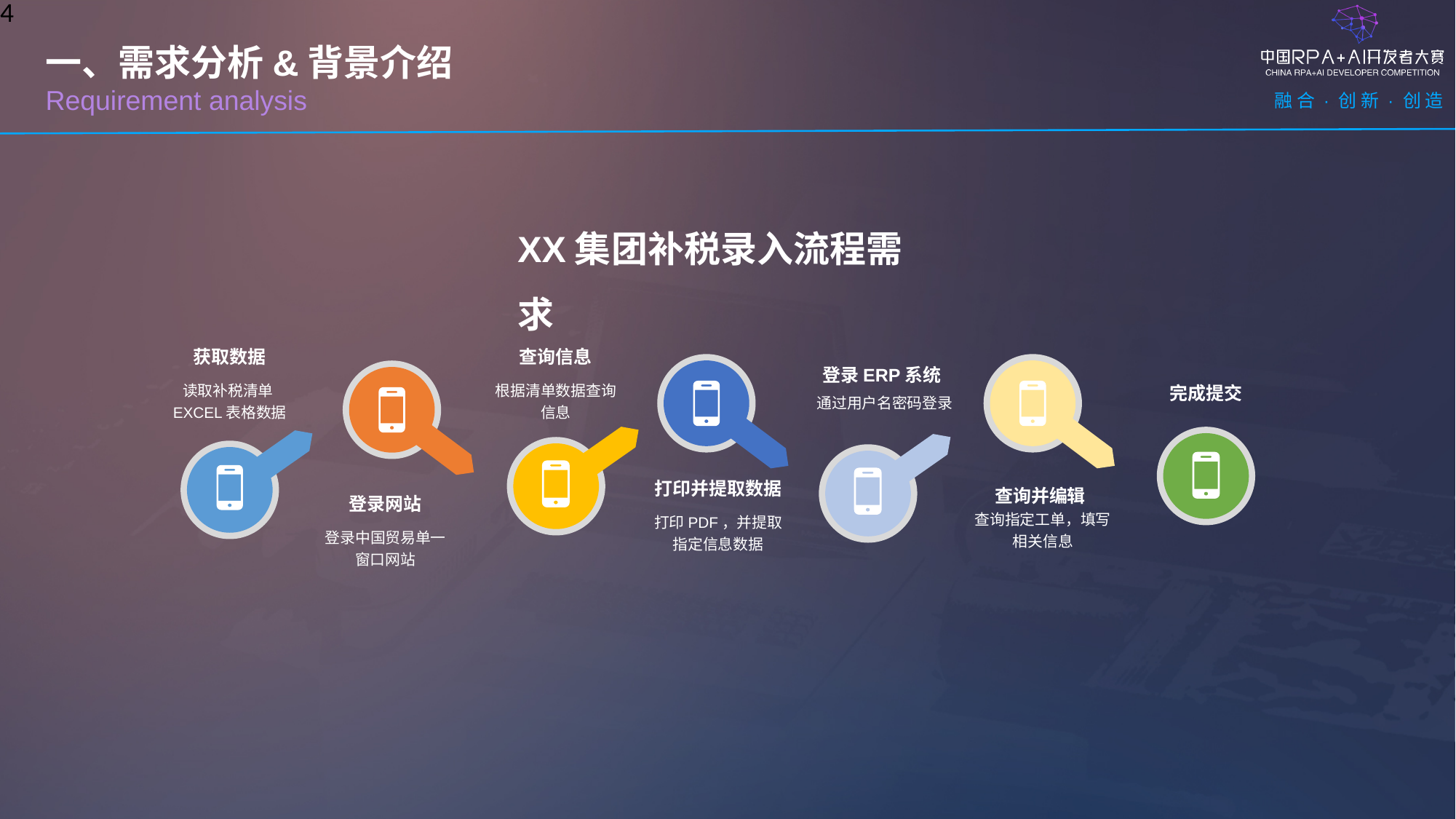

4
一、需求分析&背景介绍
Requirement analysis
XX集团补税录入流程需求
获取数据
读取补税清单EXCEL表格数据
查询信息
根据清单数据查询信息

登录ERP系统
通过用户名密码登录
完成提交

打印并提取数据
打印PDF，并提取指定信息数据
查询并编辑
查询指定工单，填写相关信息
登录网站
登录中国贸易单一窗口网站